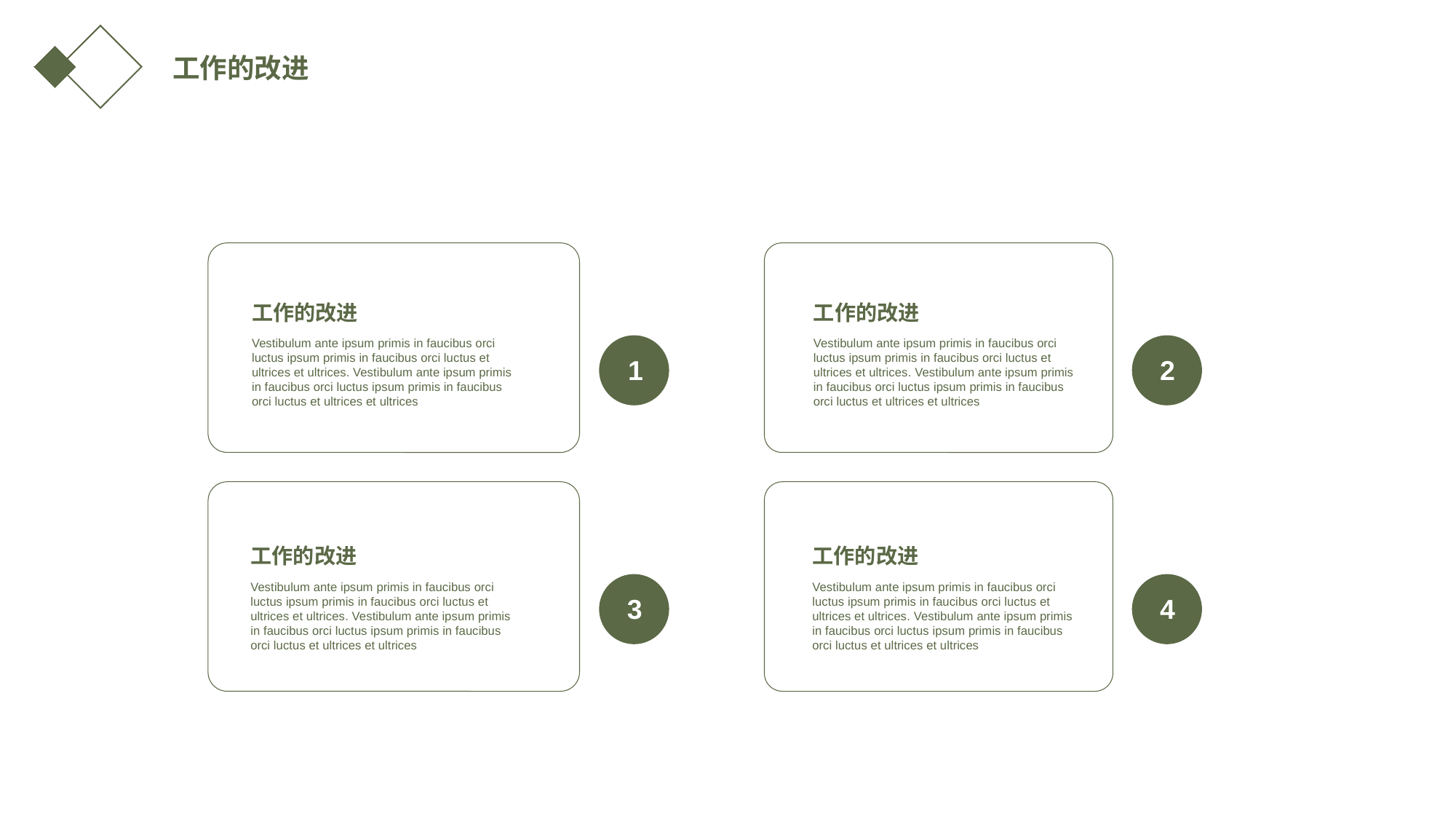

工作的改进

工作的改进
工作的改进
Vestibulum ante ipsum primis in faucibus orci luctus ipsum primis in faucibus orci luctus et ultrices et ultrices. Vestibulum ante ipsum primis in faucibus orci luctus ipsum primis in faucibus orci luctus et ultrices et ultrices
Vestibulum ante ipsum primis in faucibus orci luctus ipsum primis in faucibus orci luctus et ultrices et ultrices. Vestibulum ante ipsum primis in faucibus orci luctus ipsum primis in faucibus orci luctus et ultrices et ultrices

1

2

工作的改进
工作的改进
Vestibulum ante ipsum primis in faucibus orci luctus ipsum primis in faucibus orci luctus et ultrices et ultrices. Vestibulum ante ipsum primis in faucibus orci luctus ipsum primis in faucibus orci luctus et ultrices et ultrices

3
Vestibulum ante ipsum primis in faucibus orci luctus ipsum primis in faucibus orci luctus et ultrices et ultrices. Vestibulum ante ipsum primis in faucibus orci luctus ipsum primis in faucibus orci luctus et ultrices et ultrices

4